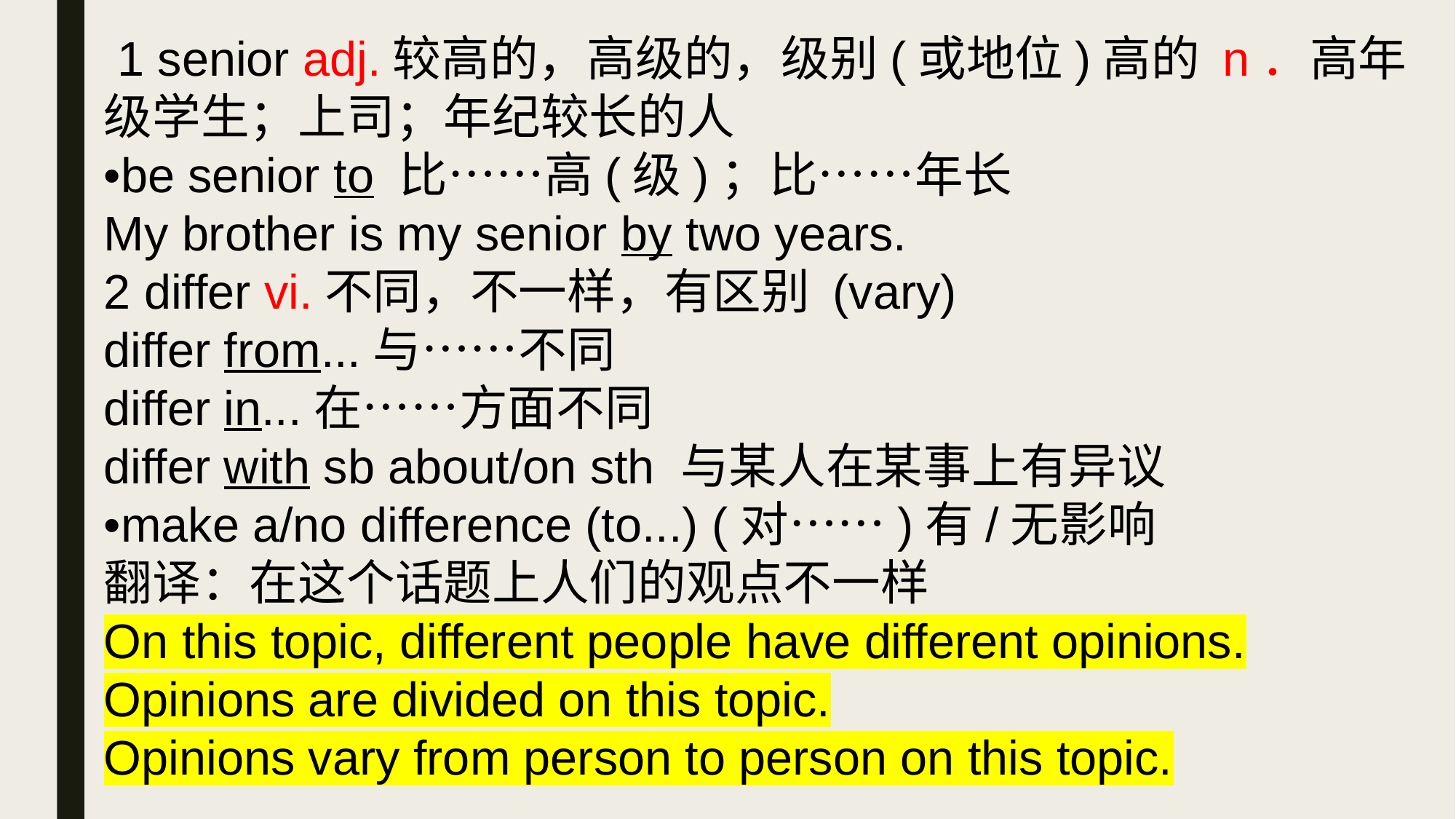

1 senior adj.较高的，高级的，级别(或地位)高的 n．高年级学生；上司；年纪较长的人
•be senior to 比……高(级)；比……年长
My brother is my senior by two years.
2 differ vi.不同，不一样，有区别 (vary)
differ from...与……不同
differ in...在……方面不同
differ with sb about/on sth 与某人在某事上有异议
•make a/no difference (to...) (对……)有/无影响
翻译：在这个话题上人们的观点不一样
On this topic, different people have different opinions.
Opinions are divided on this topic.
Opinions vary from person to person on this topic.